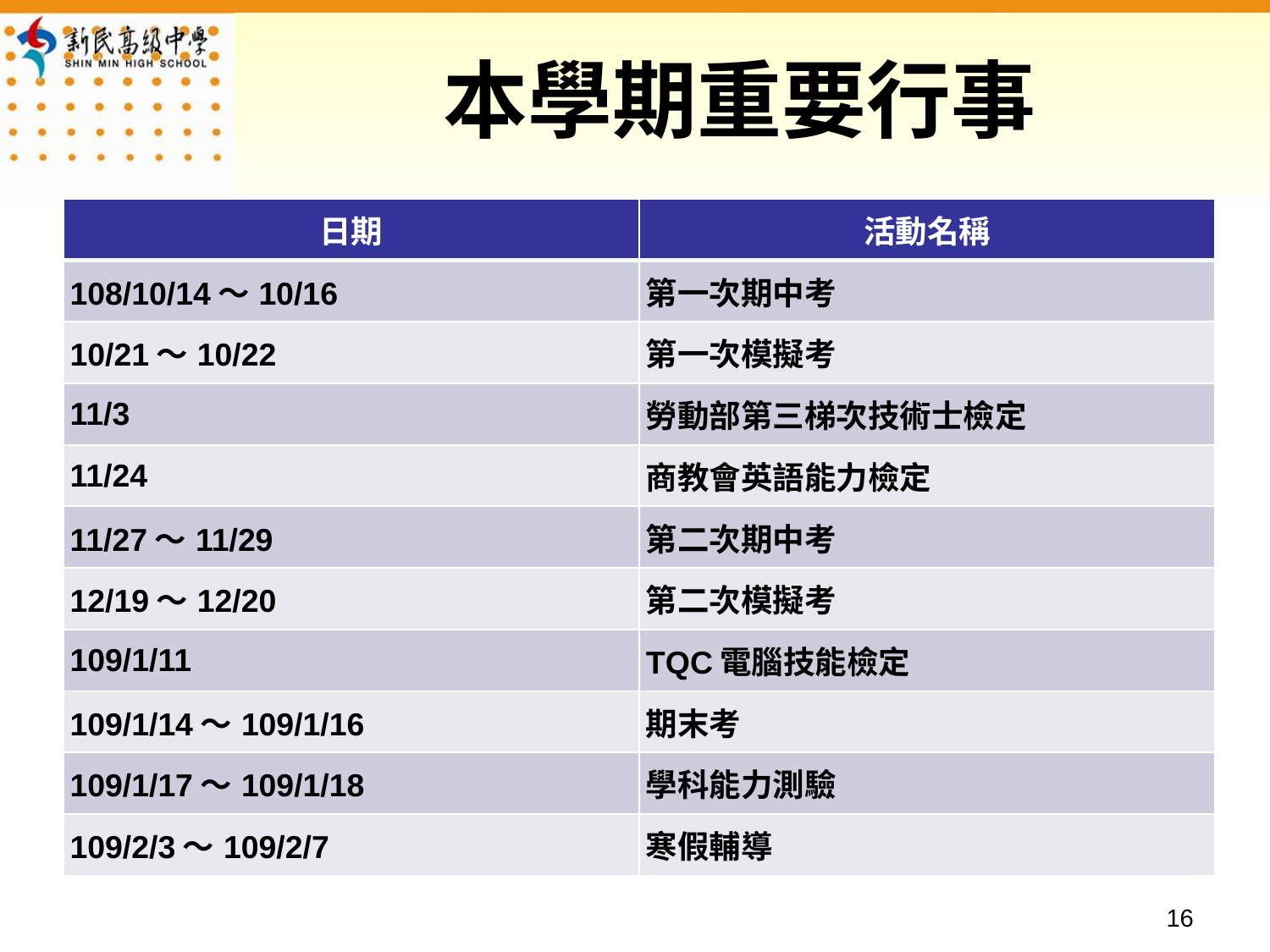

# 本學期重要行事
| 日期 | 活動名稱 |
| --- | --- |
| 108/10/14〜10/16 | 第一次期中考 |
| 10/21〜10/22 | 第一次模擬考 |
| 11/3 | 勞動部第三梯次技術士檢定 |
| 11/24 | 商教會英語能力檢定 |
| 11/27〜11/29 | 第二次期中考 |
| 12/19〜12/20 | 第二次模擬考 |
| 109/1/11 | TQC電腦技能檢定 |
| 109/1/14〜109/1/16 | 期末考 |
| 109/1/17〜109/1/18 | 學科能力測驗 |
| 109/2/3〜109/2/7 | 寒假輔導 |
16